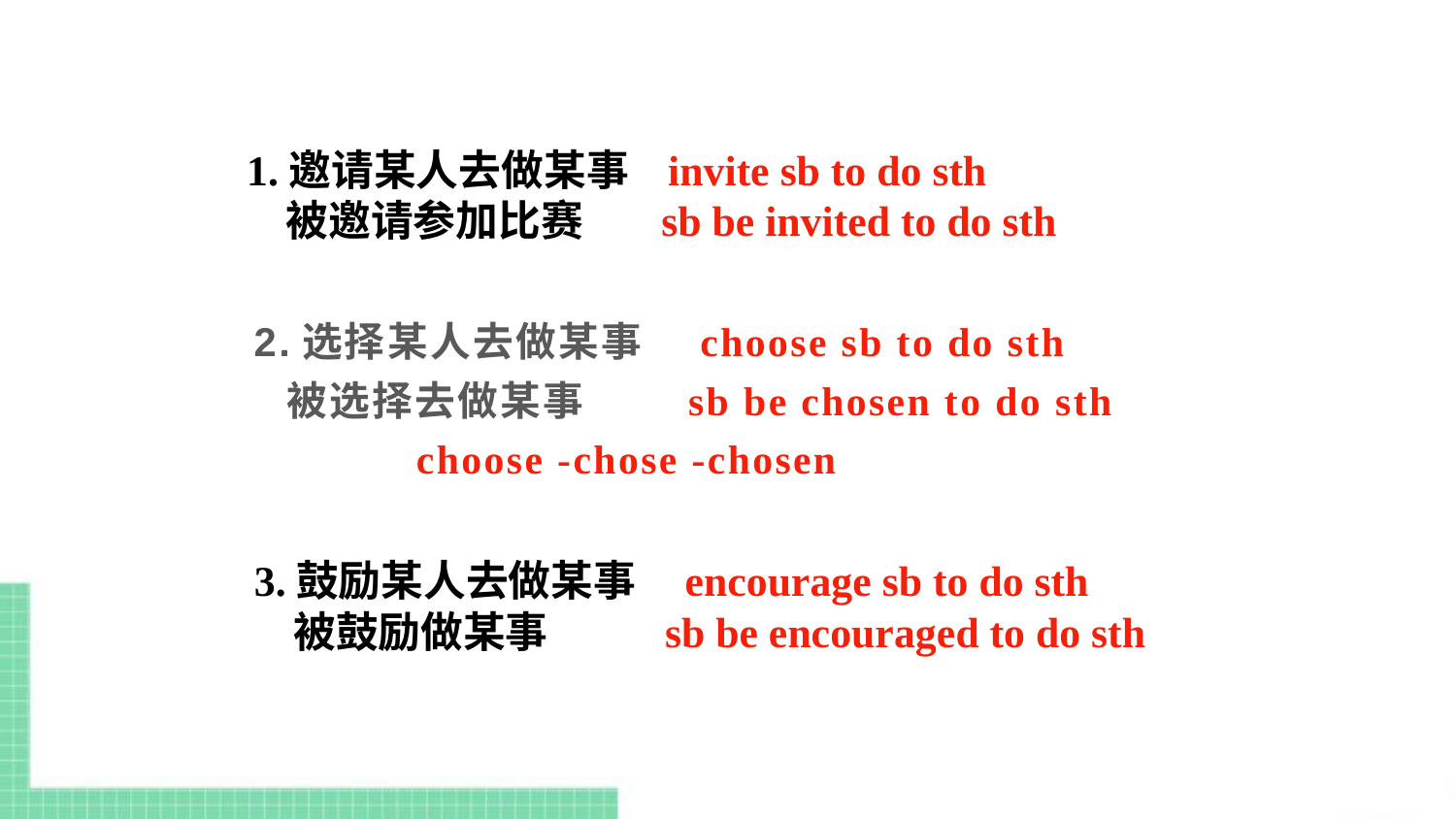

1.邀请某人去做某事   invite sb to do sth
   被邀请参加比赛       sb be invited to do sth

2.选择某人去做某事    choose sb to do sth
  被选择去做某事        sb be chosen to do sth
             choose -chose -chosen
3.鼓励某人去做某事    encourage sb to do sth
   被鼓励做某事           sb be encouraged to do sth